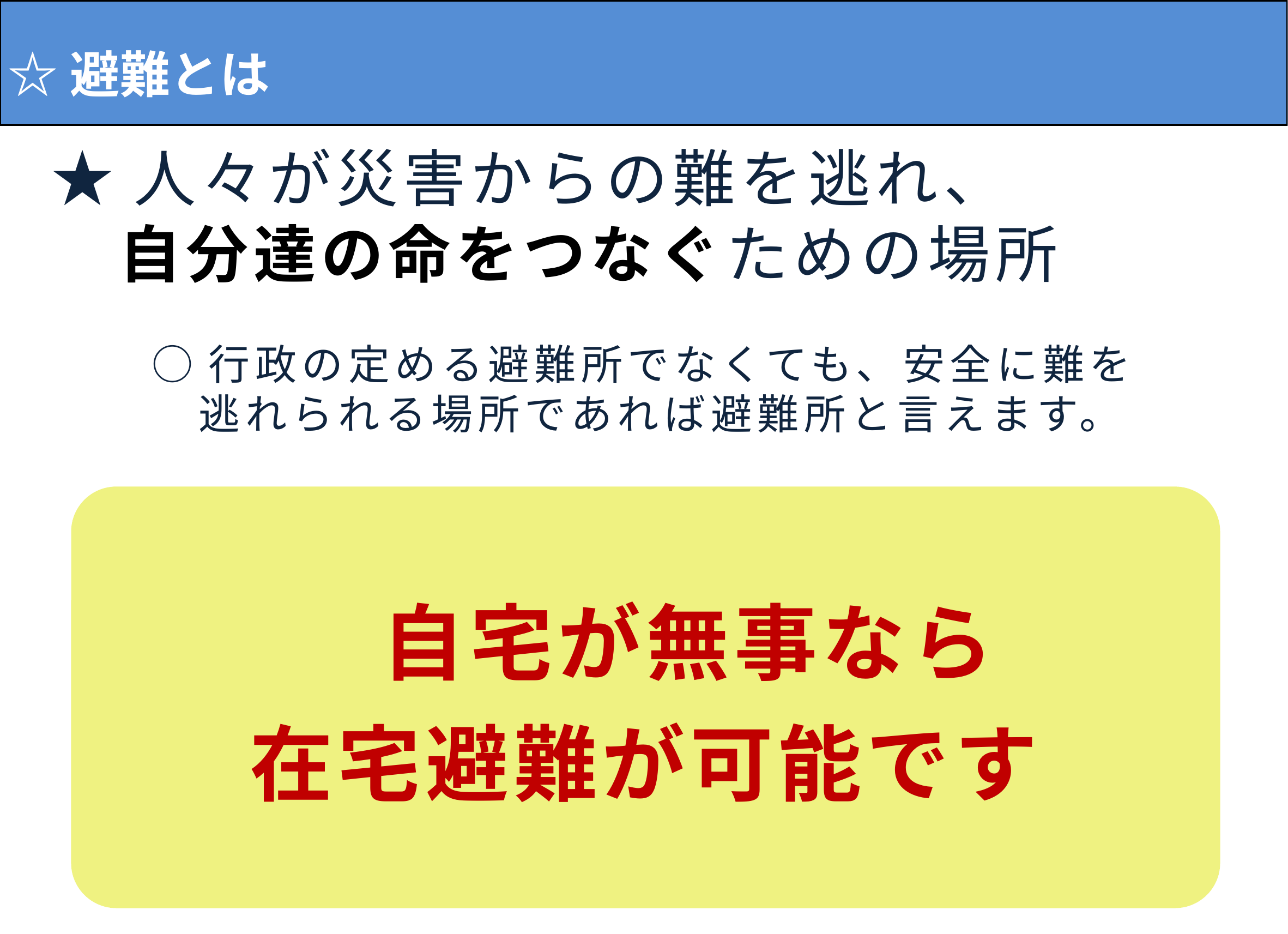

☆避難とは
★人々が災害からの難を逃れ、
　自分達の命をつなぐための場所
○行政の定める避難所でなくても、安全に難を
　逃れられる場所であれば避難所と言えます。

　自宅が無事なら
在宅避難が可能です